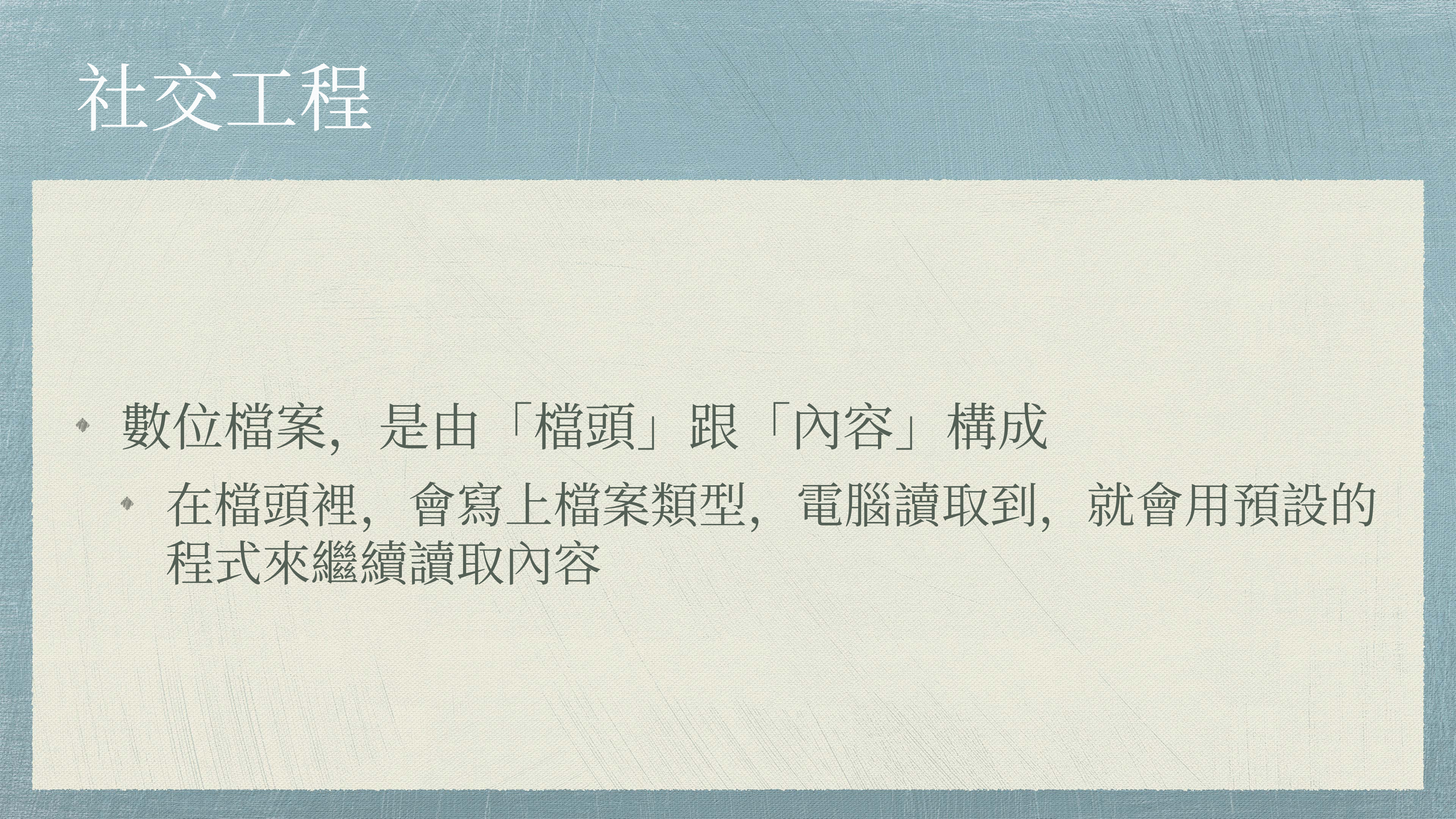

# 社交工程
數位檔案，是由「檔頭」跟「內容」構成
在檔頭裡，會寫上檔案類型，電腦讀取到，就會用預設的程式來繼續讀取內容